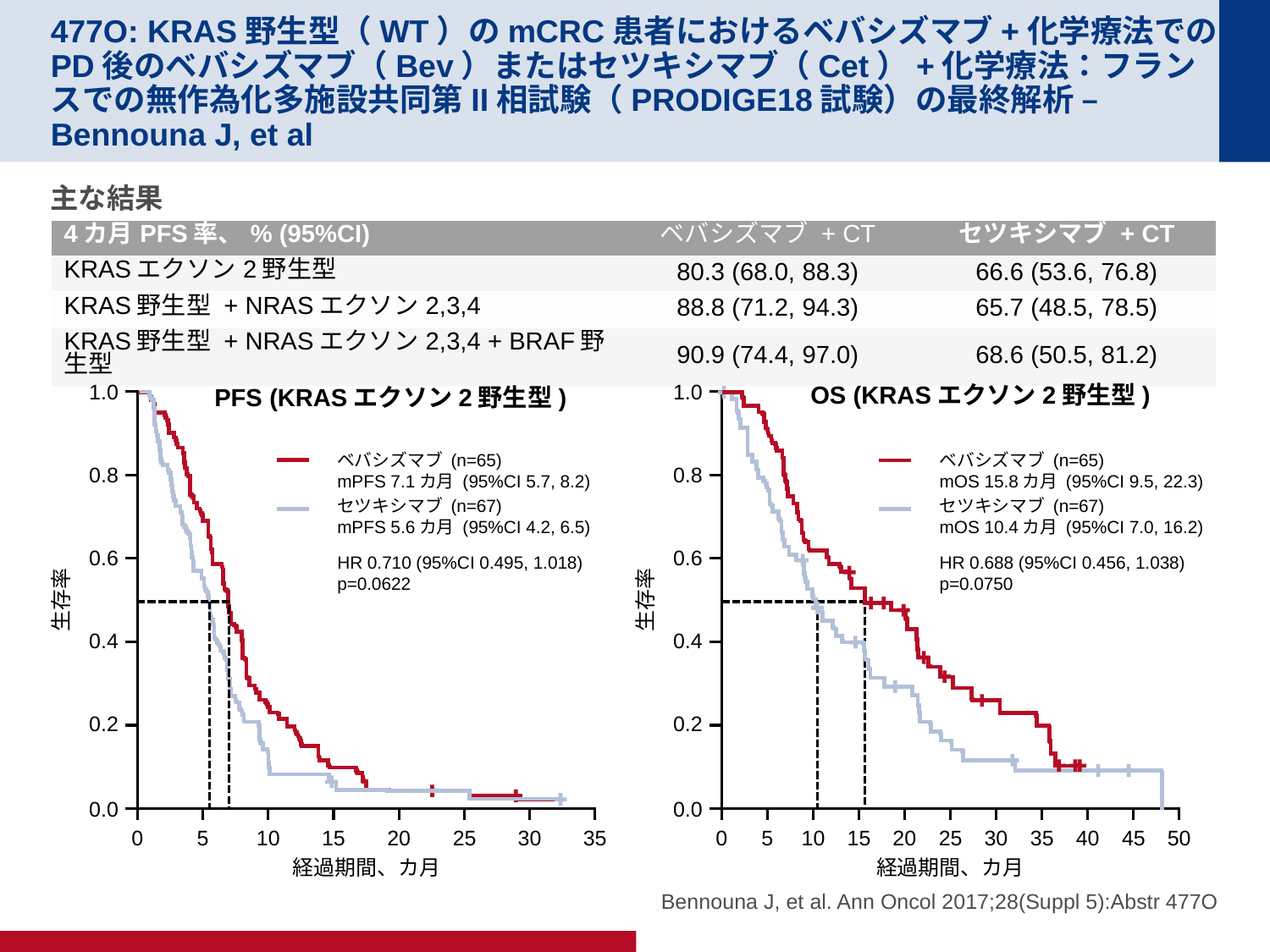

# 477O: KRAS野生型（WT）のmCRC患者におけるベバシズマブ+化学療法でのPD後のベバシズマブ（Bev）またはセツキシマブ（Cet）+化学療法：フランスでの無作為化多施設共同第II相試験（PRODIGE18試験）の最終解析 – Bennouna J, et al
主な結果

| 4カ月PFS率、% (95%CI) | ベバシズマブ + CT | セツキシマブ + CT |
| --- | --- | --- |
| KRASエクソン2野生型 | 80.3 (68.0, 88.3) | 66.6 (53.6, 76.8) |
| KRAS野生型 + NRASエクソン2,3,4 | 88.8 (71.2, 94.3) | 65.7 (48.5, 78.5) |
| KRAS野生型 + NRASエクソン2,3,4 + BRAF野生型 | 90.9 (74.4, 97.0) | 68.6 (50.5, 81.2) |
1.0
1.0
OS (KRASエクソン2野生型)
PFS (KRASエクソン2野生型)

ベバシズマブ (n=65)
mPFS 7.1カ月 (95%CI 5.7, 8.2)
セツキシマブ (n=67)
mPFS 5.6カ月 (95%CI 4.2, 6.5)
HR 0.710 (95%CI 0.495, 1.018)
p=0.0622
ベバシズマブ (n=65)
mOS 15.8カ月 (95%CI 9.5, 22.3)
セツキシマブ (n=67)
mOS 10.4カ月 (95%CI 7.0, 16.2)
HR 0.688 (95%CI 0.456, 1.038)
p=0.0750
0.8
0.8
0.6
0.6
生存率
生存率

0.4
0.4
0.2
0.2
0.0
0.0
0
5
10
15
20
25
30
35
0
5
10
15
20
25
30
35
40
45
50
Bennouna J, et al. Ann Oncol 2017;28(Suppl 5):Abstr 477O
経過期間、カ月
経過期間、カ月